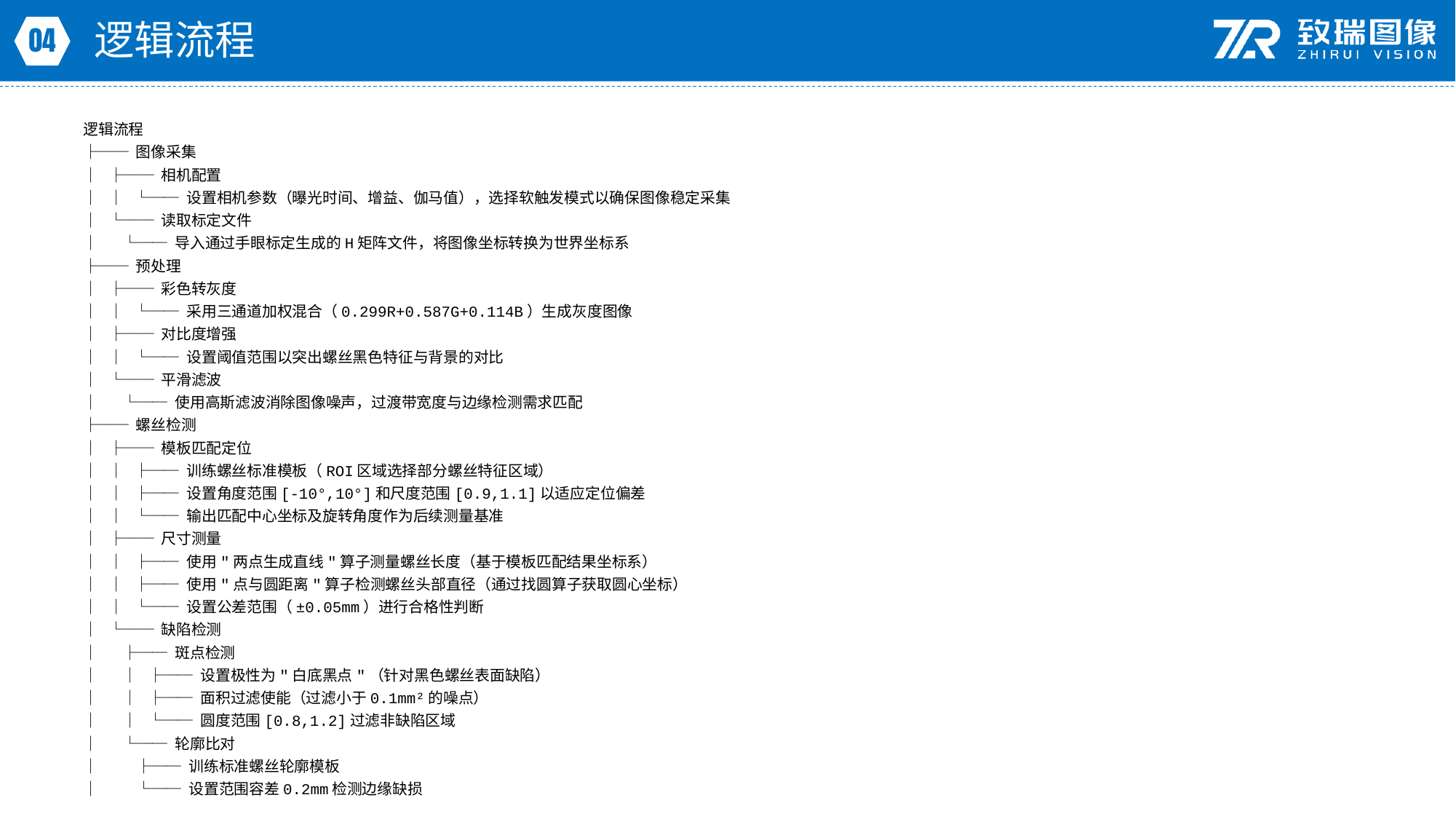

逻辑流程
04

逻辑流程
├── 图像采集
│   ├── 相机配置
│   │   └── 设置相机参数（曝光时间、增益、伽马值），选择软触发模式以确保图像稳定采集
│   └── 读取标定文件
│       └── 导入通过手眼标定生成的H矩阵文件，将图像坐标转换为世界坐标系
├── 预处理
│   ├── 彩色转灰度
│   │   └── 采用三通道加权混合（0.299R+0.587G+0.114B）生成灰度图像
│   ├── 对比度增强
│   │   └── 设置阈值范围以突出螺丝黑色特征与背景的对比
│   └── 平滑滤波
│       └── 使用高斯滤波消除图像噪声，过渡带宽度与边缘检测需求匹配
├── 螺丝检测
│   ├── 模板匹配定位
│   │   ├── 训练螺丝标准模板（ROI区域选择部分螺丝特征区域）
│   │   ├── 设置角度范围[-10°,10°]和尺度范围[0.9,1.1]以适应定位偏差
│   │   └── 输出匹配中心坐标及旋转角度作为后续测量基准
│   ├── 尺寸测量
│   │   ├── 使用"两点生成直线"算子测量螺丝长度（基于模板匹配结果坐标系）
│   │   ├── 使用"点与圆距离"算子检测螺丝头部直径（通过找圆算子获取圆心坐标）
│   │   └── 设置公差范围（±0.05mm）进行合格性判断
│   └── 缺陷检测
│       ├── 斑点检测
│       │   ├── 设置极性为"白底黑点"（针对黑色螺丝表面缺陷）
│       │   ├── 面积过滤使能（过滤小于0.1mm²的噪点）
│       │   └── 圆度范围[0.8,1.2]过滤非缺陷区域
│       └── 轮廓比对
│           ├── 训练标准螺丝轮廓模板
│           └── 设置范围容差0.2mm检测边缘缺损